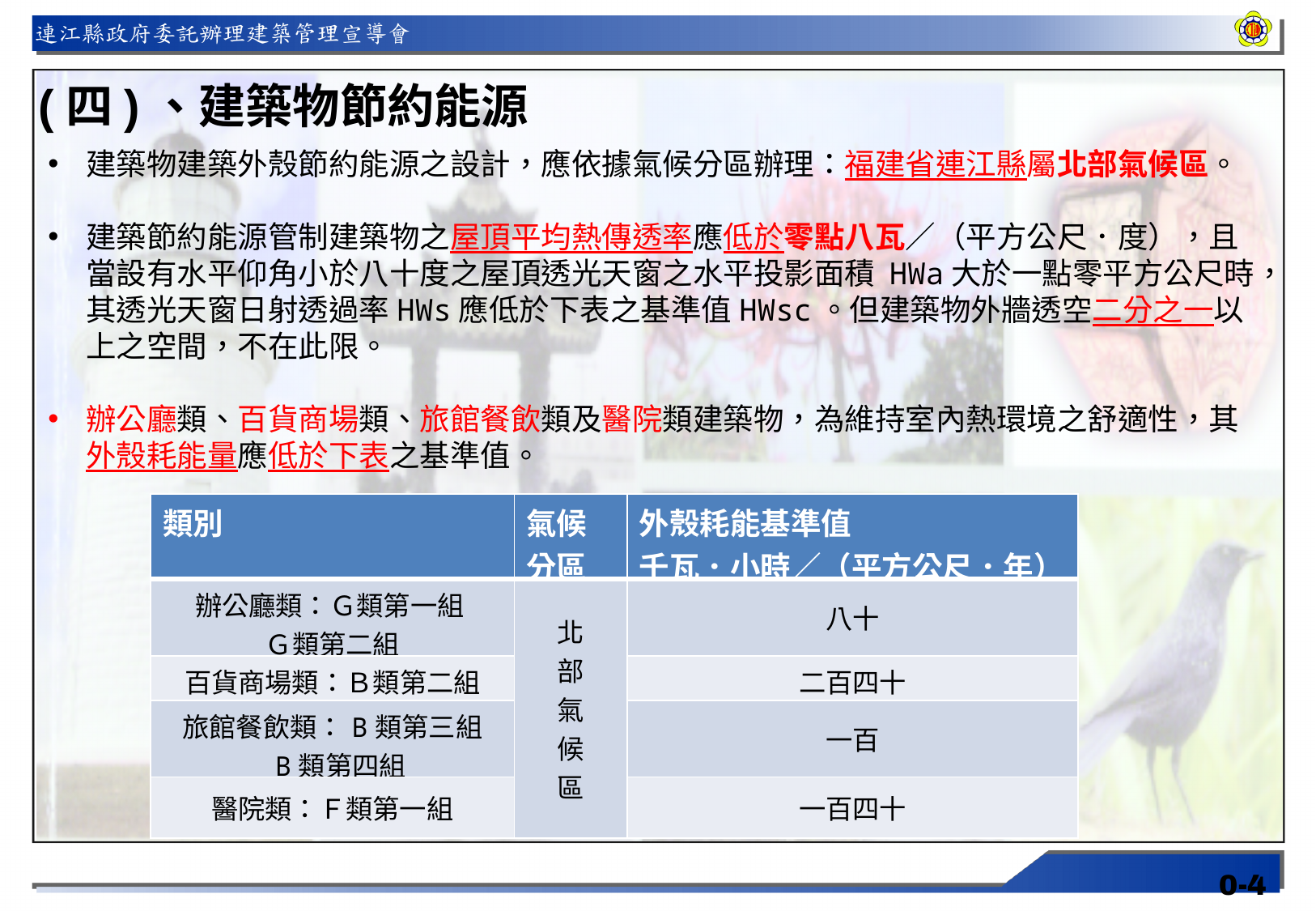

(四)、建築物節約能源
建築物建築外殼節約能源之設計，應依據氣候分區辦理：福建省連江縣屬北部氣候區。

建築節約能源管制建築物之屋頂平均熱傳透率應低於零點八瓦∕（平方公尺．度），且當設有水平仰角小於八十度之屋頂透光天窗之水平投影面積 HWa大於一點零平方公尺時，其透光天窗日射透過率HWs應低於下表之基準值HWsc。但建築物外牆透空二分之一以上之空間，不在此限。

辦公廳類、百貨商場類、旅館餐飲類及醫院類建築物，為維持室內熱環境之舒適性，其外殼耗能量應低於下表之基準值。
| 類別 | 氣候 分區 | 外殼耗能基準值 千瓦．小時∕（平方公尺．年） |
| --- | --- | --- |
| 辦公廳類：Ｇ類第一組 Ｇ類第二組 | 北 部 氣 候 區 | 八十 |
| 百貨商場類：Ｂ類第二組 |  | 二百四十 |
| 旅館餐飲類：B類第三組 B類第四組 |  | 一百 |
| 醫院類：Ｆ類第一組 |  | 一百四十 |
0-4